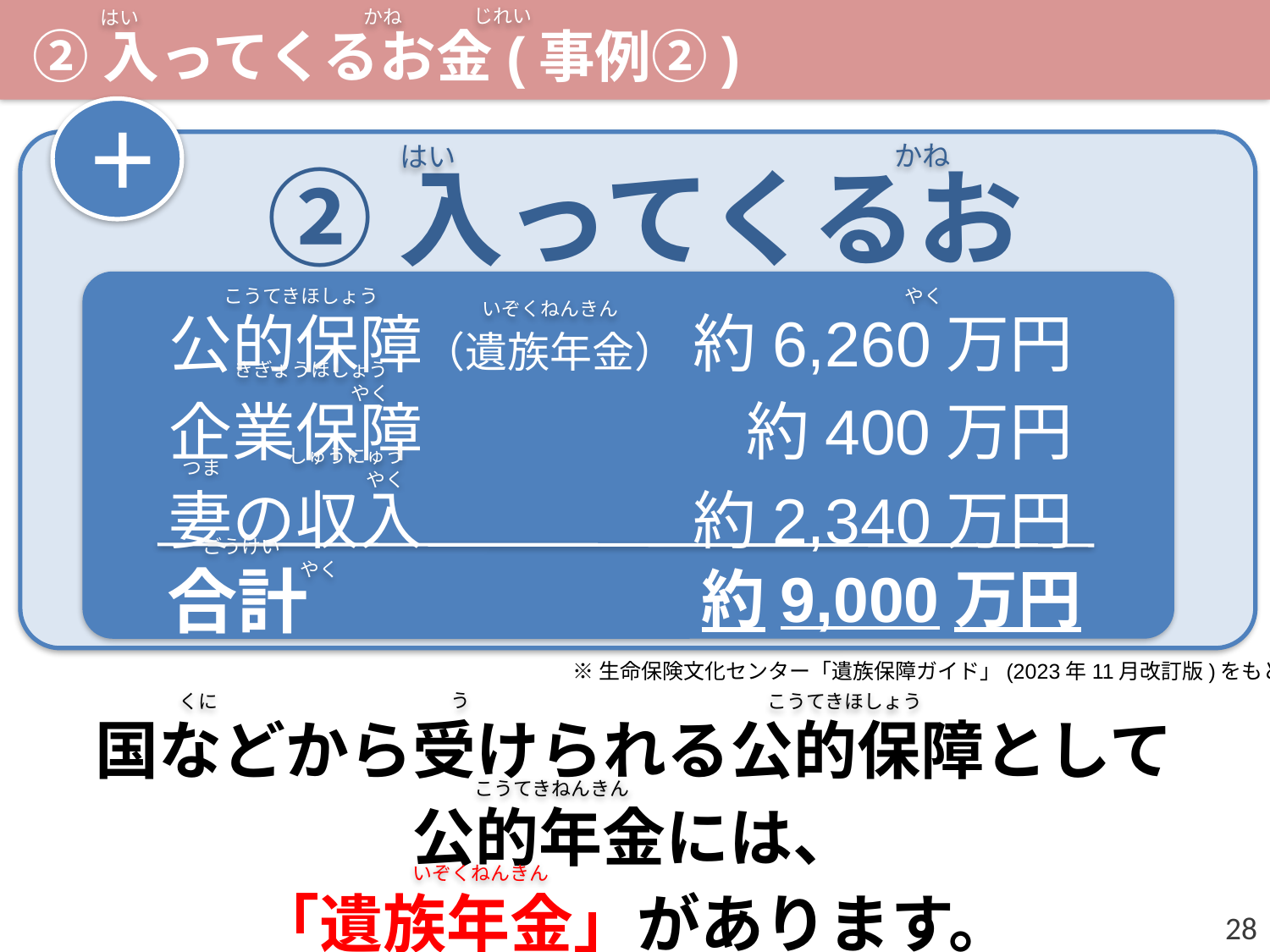

じれい
かね
はい
②入ってくるお金(事例②)
＋
かね
はい

②入ってくるお金
こうてきほしょう　　　　　　　　　　　　　　　　　　　　　　　　　　　やく

いぞくねんきん
約6,260万円
約400万円
約2,340万円
公的保障（遺族年金）
企業保障
妻の収入
きぎょうほしょう　　　　　　　　　　　　　　　　　　　　　　　　　　　　　　　やく
つま
しゅうにゅう　　　　　　　　　　　　　　　　　　　　　　　　　やく
ごうけい　　　　　　　　　　　　　　　　　　　　　　　　　　　　　　　　　やく
合計
約9,000万円
※生命保険文化センター「遺族保障ガイド」(2023年11月改訂版)をもとに作成
う
こうてきほしょう
くに
国などから受けられる公的保障として
公的年金には、
「遺族年金」があります。
こうてきねんきん
いぞくねんきん
28